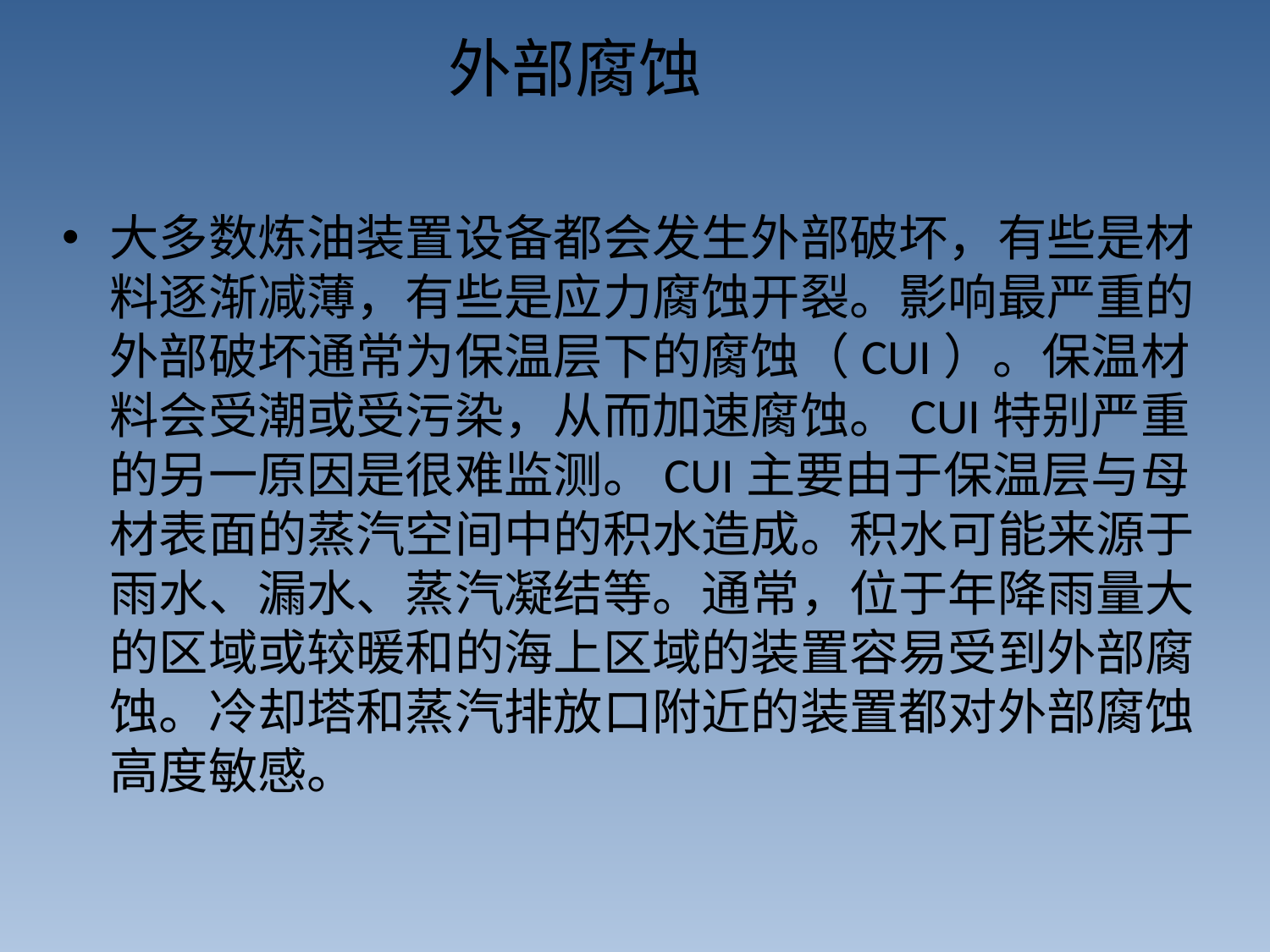

# 外部腐蚀
大多数炼油装置设备都会发生外部破坏，有些是材料逐渐减薄，有些是应力腐蚀开裂。影响最严重的外部破坏通常为保温层下的腐蚀（CUI）。保温材料会受潮或受污染，从而加速腐蚀。CUI特别严重的另一原因是很难监测。CUI主要由于保温层与母材表面的蒸汽空间中的积水造成。积水可能来源于雨水、漏水、蒸汽凝结等。通常，位于年降雨量大的区域或较暖和的海上区域的装置容易受到外部腐蚀。冷却塔和蒸汽排放口附近的装置都对外部腐蚀高度敏感。